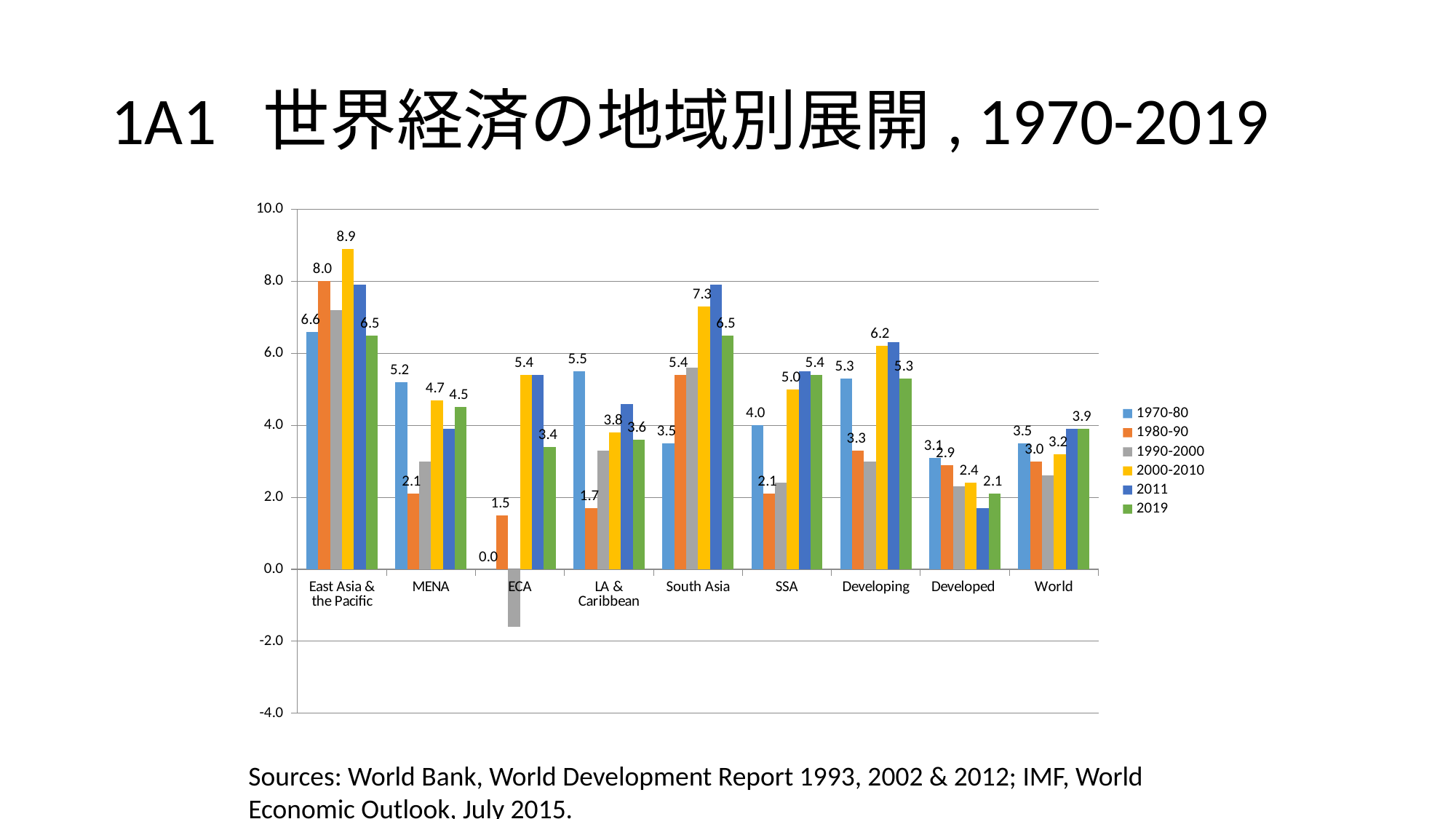

# 1A1  世界経済の地域別展開, 1970-2019

### Chart

| Category |  |  |  |  |  |  |
|---|---|---|---|---|---|---|
| East Asia & the Pacific | 6.6 | 8.0 | 7.2 | 8.9 | 7.9 | 6.5 |
| MENA | 5.2 | 2.1 | 3.0 | 4.7 | 3.9 | 4.5 |
| ECA | 0.0 | 1.5 | -1.6 | 5.4 | 5.4 | 3.4 |
| LA & Caribbean | 5.5 | 1.7000000000000013 | 3.3 | 3.8 | 4.6 | 3.6 |
| South Asia | 3.5 | 5.4 | 5.6 | 7.3 | 7.9 | 6.5 |
| SSA | 4.0 | 2.1 | 2.4 | 5.0 | 5.5 | 5.4 |
| Developing | 5.3 | 3.3 | 3.0 | 6.2 | 6.3 | 5.3 |
| Developed  | 3.1 | 2.9 | 2.3 | 2.4 | 1.7000000000000013 | 2.1 |
| World | 3.5 | 3.0 | 2.6 | 3.2 | 3.9 | 3.9 |
Sources: World Bank, World Development Report 1993, 2002 & 2012; IMF, World Economic Outlook, July 2015.